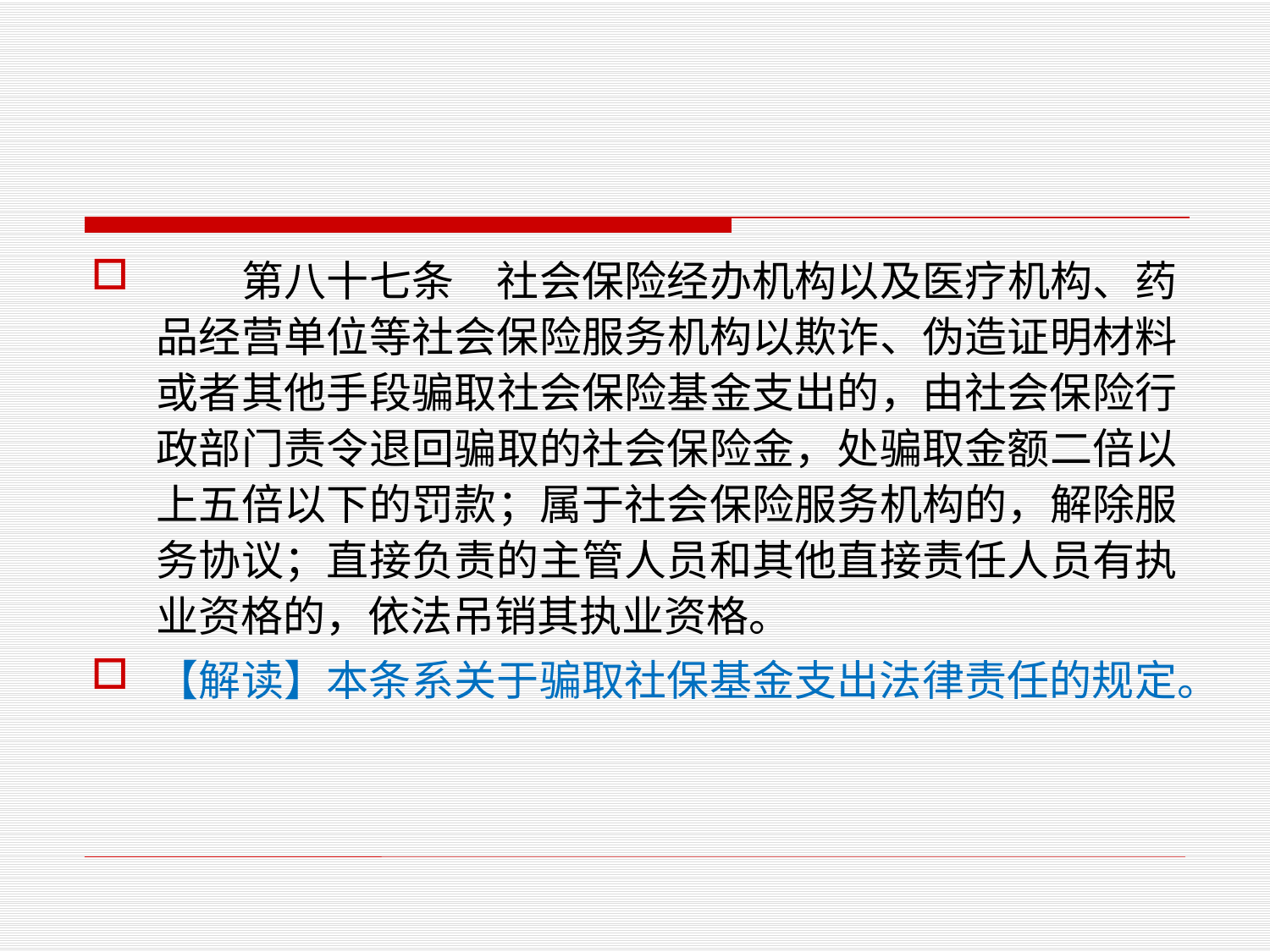

第八十七条　社会保险经办机构以及医疗机构、药品经营单位等社会保险服务机构以欺诈、伪造证明材料或者其他手段骗取社会保险基金支出的，由社会保险行政部门责令退回骗取的社会保险金，处骗取金额二倍以上五倍以下的罚款；属于社会保险服务机构的，解除服务协议；直接负责的主管人员和其他直接责任人员有执业资格的，依法吊销其执业资格。
【解读】本条系关于骗取社保基金支出法律责任的规定。